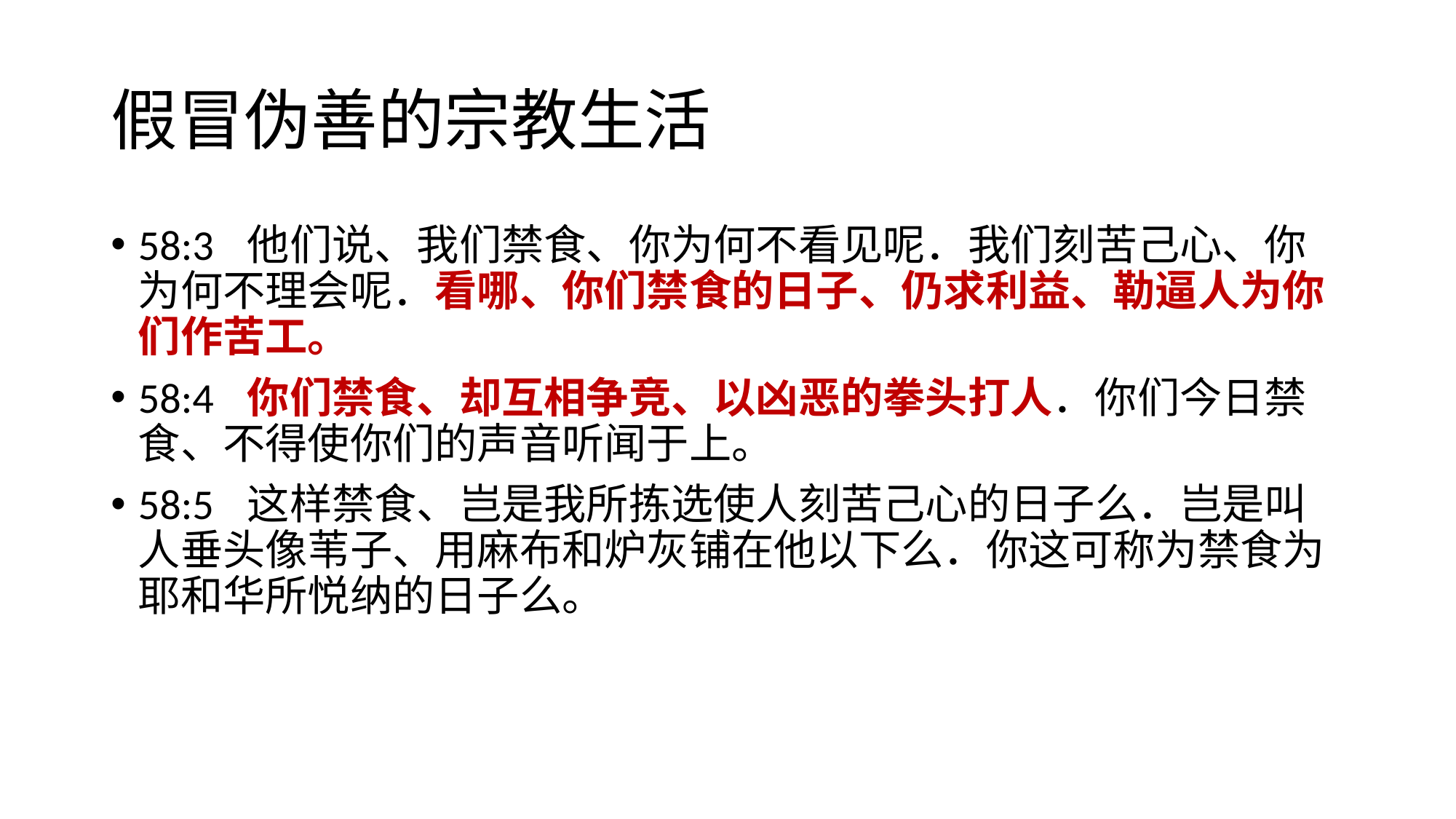

# 假冒伪善的宗教生活
58:3	他们说、我们禁食、你为何不看见呢．我们刻苦己心、你为何不理会呢．看哪、你们禁食的日子、仍求利益、勒逼人为你们作苦工。
58:4	你们禁食、却互相争竞、以凶恶的拳头打人．你们今日禁食、不得使你们的声音听闻于上。
58:5	这样禁食、岂是我所拣选使人刻苦己心的日子么．岂是叫人垂头像苇子、用麻布和炉灰铺在他以下么．你这可称为禁食为耶和华所悦纳的日子么。